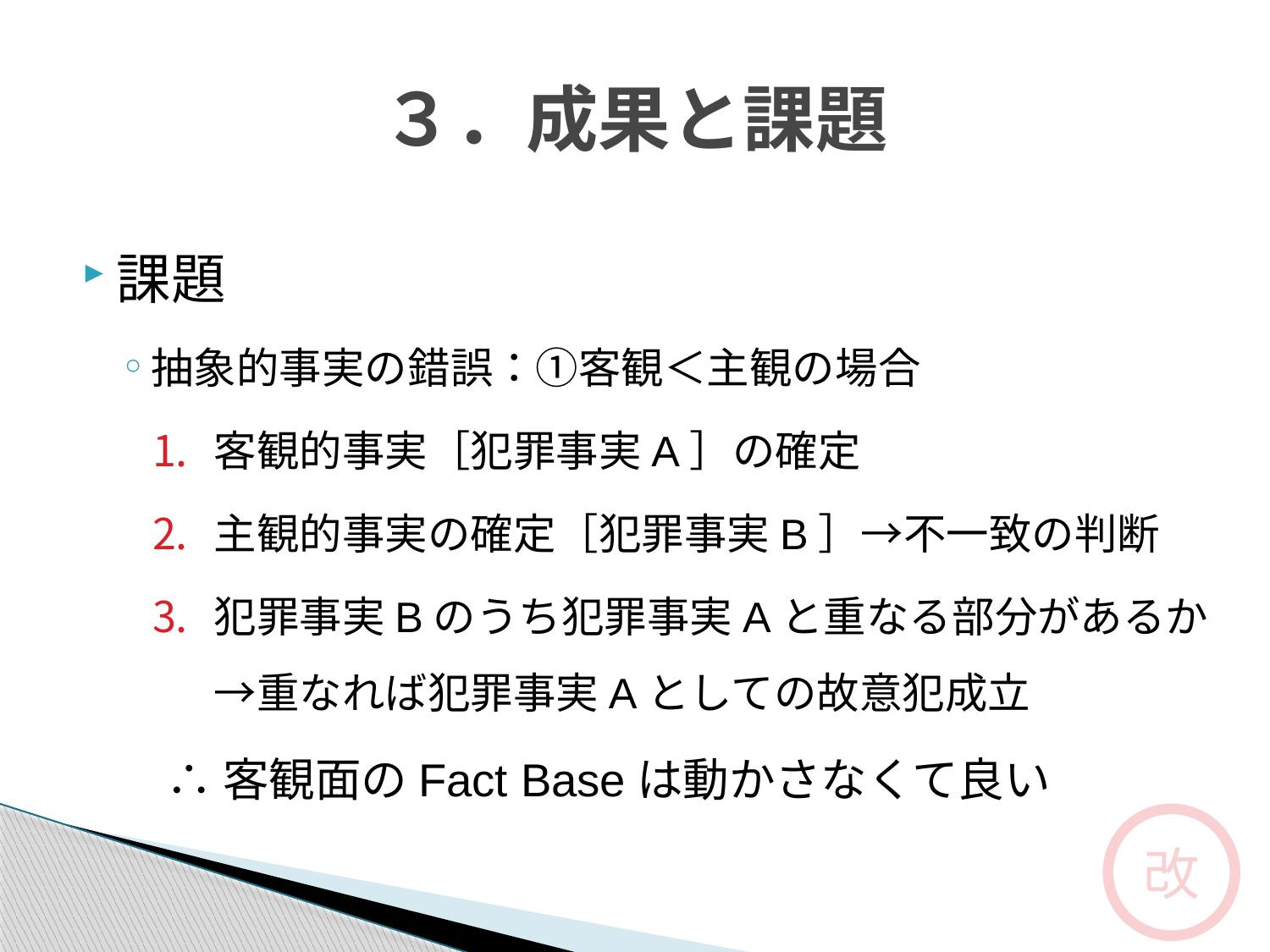

# ３．成果と課題
課題
抽象的事実の錯誤：①客観＜主観の場合
客観的事実［犯罪事実A］の確定
主観的事実の確定［犯罪事実B］→不一致の判断
犯罪事実Bのうち犯罪事実Aと重なる部分があるか
→重なれば犯罪事実Aとしての故意犯成立
　∴ 客観面のFact Baseは動かさなくて良い
改